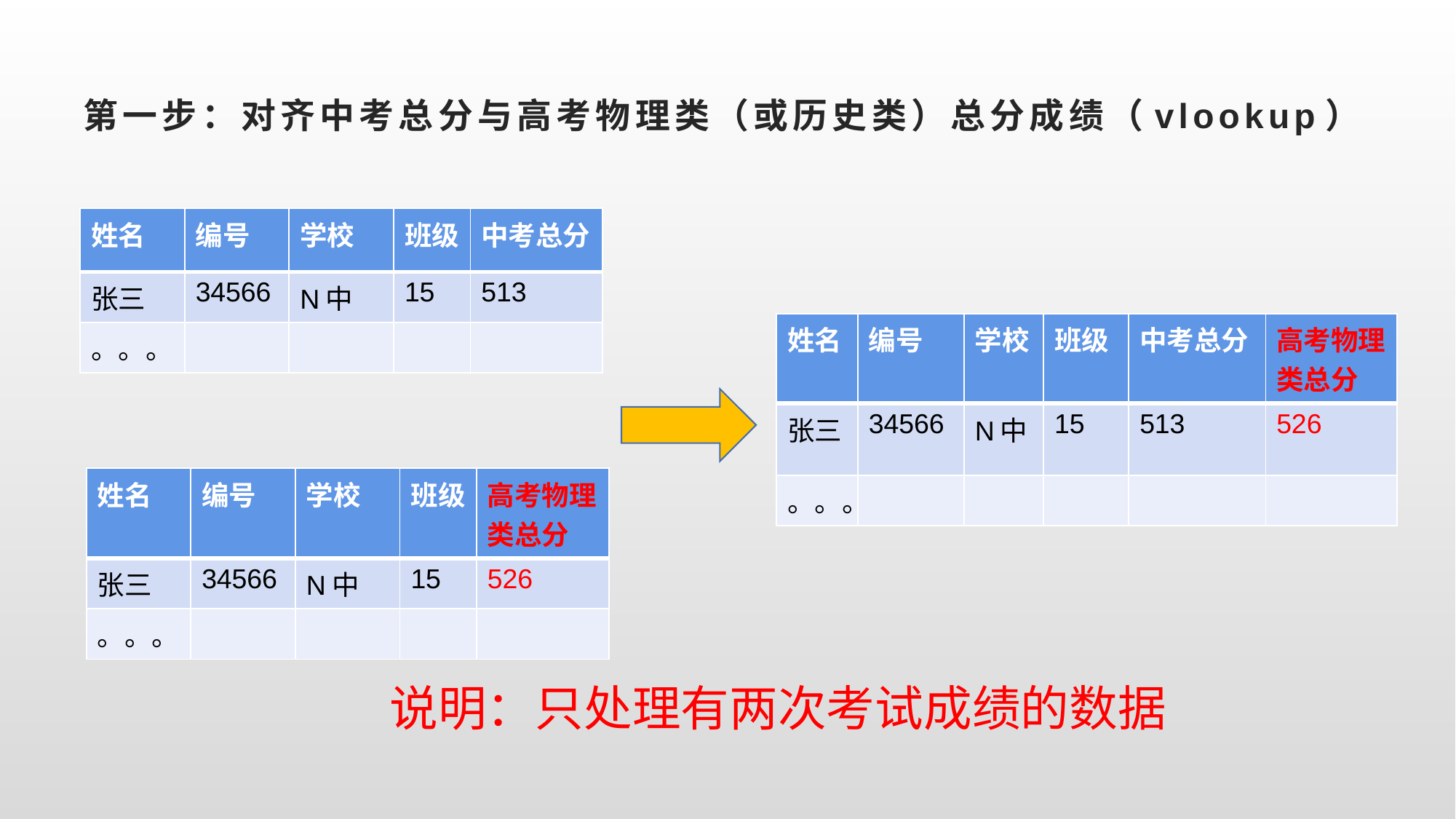

# 第一步：对齐中考总分与高考物理类（或历史类）总分成绩（vlookup）
| 姓名 | 编号 | 学校 | 班级 | 中考总分 |
| --- | --- | --- | --- | --- |
| 张三 | 34566 | N中 | 15 | 513 |
| 。。。 |  |  |  |  |
| 姓名 | 编号 | 学校 | 班级 | 中考总分 | 高考物理类总分 |
| --- | --- | --- | --- | --- | --- |
| 张三 | 34566 | N中 | 15 | 513 | 526 |
| 。。。 |  |  |  |  |  |

| 姓名 | 编号 | 学校 | 班级 | 高考物理类总分 |
| --- | --- | --- | --- | --- |
| 张三 | 34566 | N中 | 15 | 526 |
| 。。。 |  |  |  |  |
说明：只处理有两次考试成绩的数据